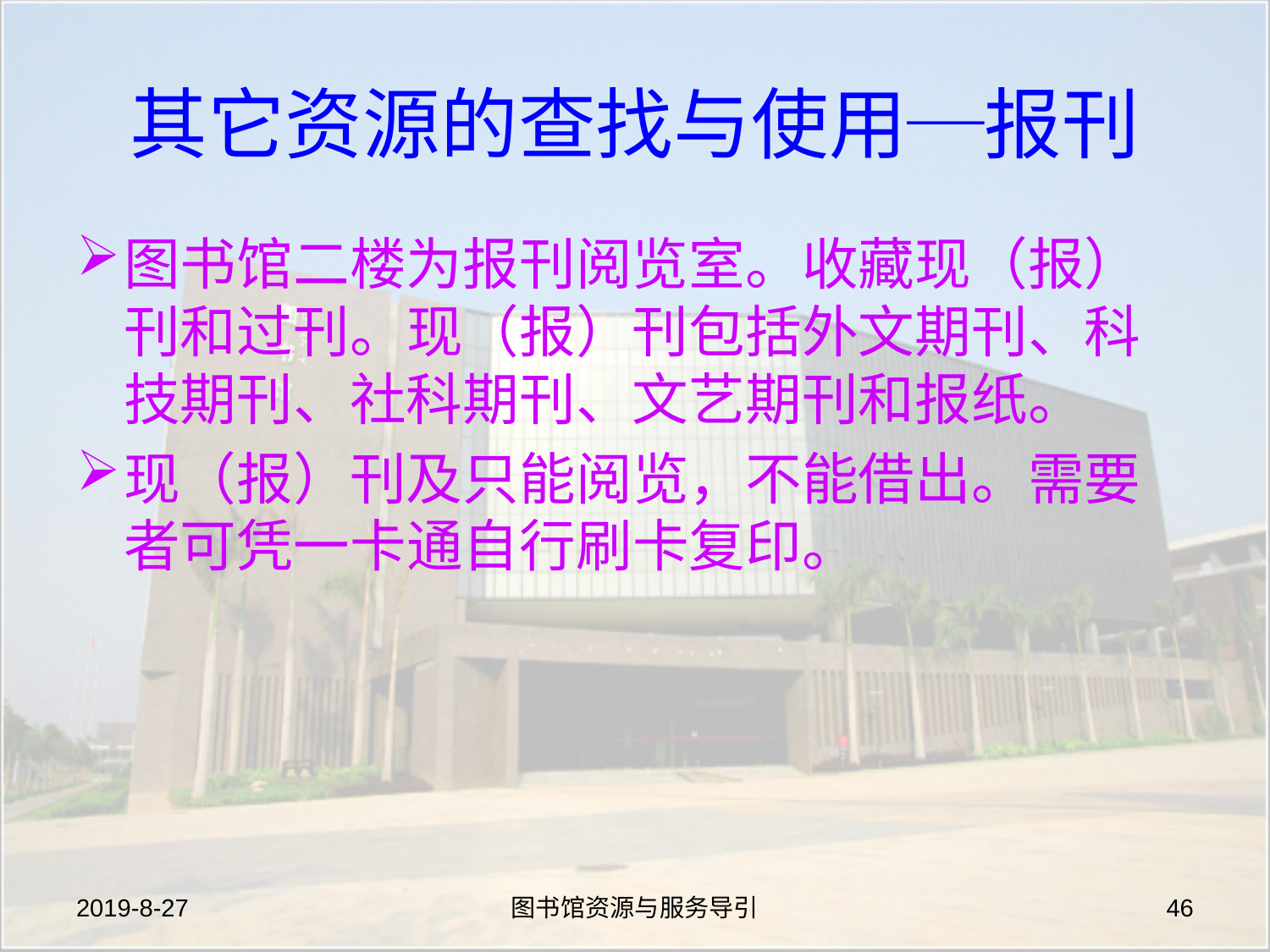

# 其它资源的查找与使用─报刊
图书馆二楼为报刊阅览室。收藏现（报）刊和过刊。现（报）刊包括外文期刊、科技期刊、社科期刊、文艺期刊和报纸。
现（报）刊及只能阅览，不能借出。需要者可凭一卡通自行刷卡复印。
2019-8-27
图书馆资源与服务导引
46